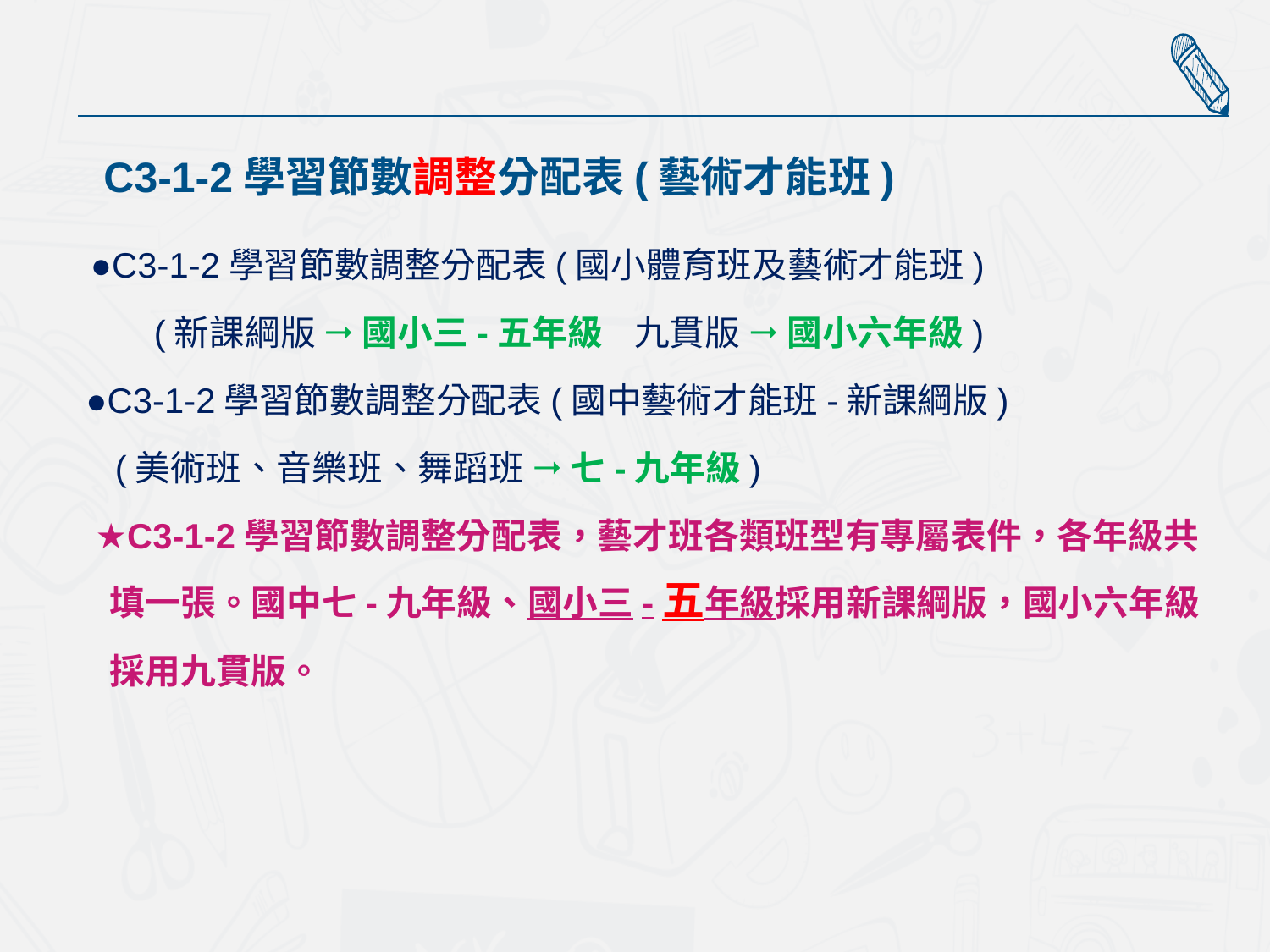

C3-1-2學習節數調整分配表(藝術才能班)
      ●C3-1-2學習節數調整分配表(國小體育班及藝術才能班)
            (新課綱版 ⭢ 國小三-五年級    九貫版 ⭢ 國小六年級)
     ●C3-1-2學習節數調整分配表(國中藝術才能班-新課綱版)
        (美術班、音樂班、舞蹈班 ⭢ 七-九年級)
      ★C3-1-2學習節數調整分配表，藝才班各類班型有專屬表件，各年級共
        填一張。國中七-九年級、國小三-五年級採用新課綱版，國小六年級
        採用九貫版。